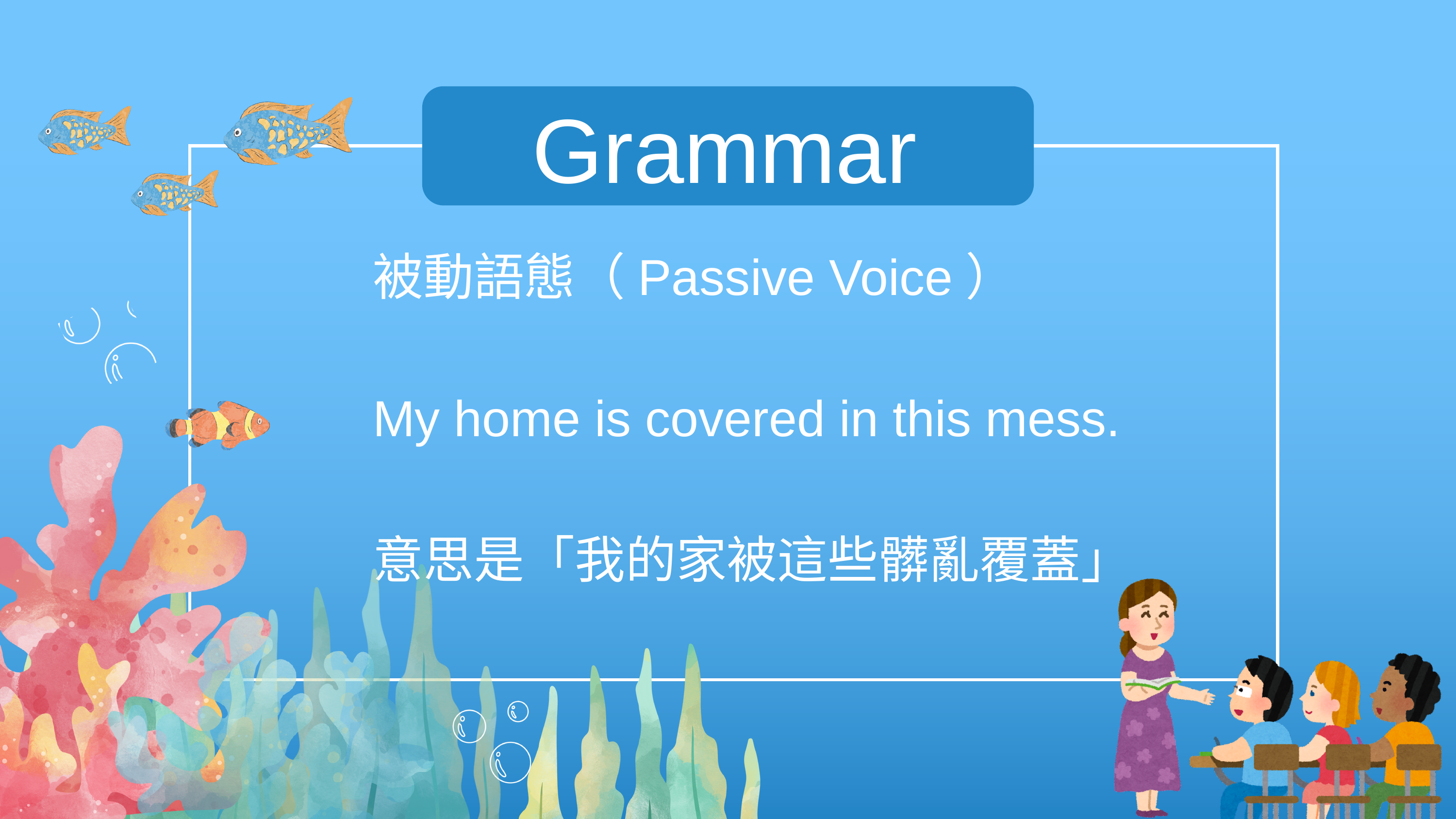

Grammar

被動語態（Passive Voice）

My home is covered in this mess.

意思是「我的家被這些髒亂覆蓋」